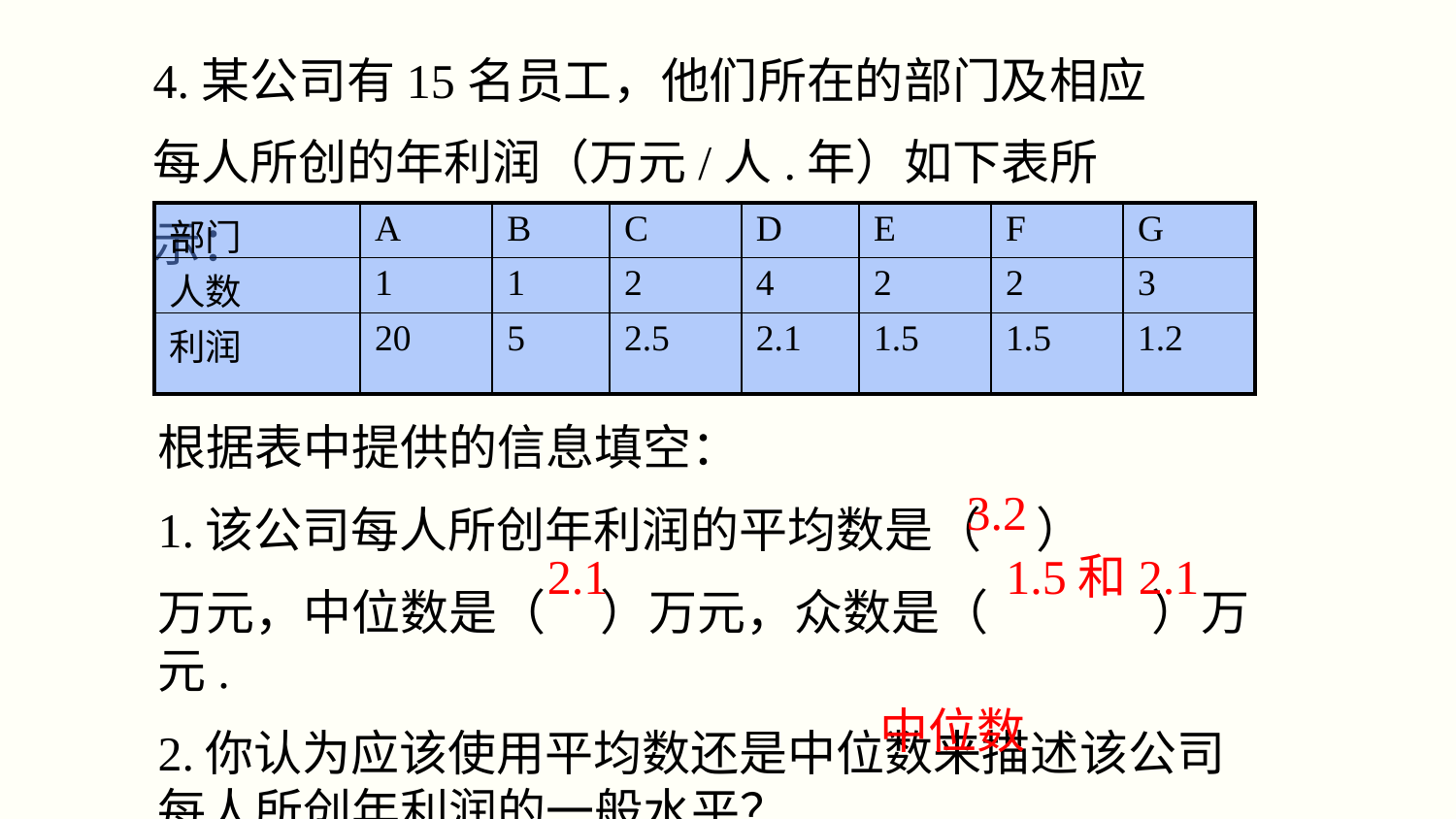

4.某公司有15名员工，他们所在的部门及相应每人所创的年利润（万元/人.年）如下表所示：

| 部门 | A | B | C | D | E | F | G |
| --- | --- | --- | --- | --- | --- | --- | --- |
| 人数 | 1 | 1 | 2 | 4 | 2 | 2 | 3 |
| 利润 | 20 | 5 | 2.5 | 2.1 | 1.5 | 1.5 | 1.2 |
根据表中提供的信息填空：
1.该公司每人所创年利润的平均数是（     ）
万元，中位数是（     ）万元，众数是（               ）万元.
2.你认为应该使用平均数还是中位数来描述该公司每人所创年利润的一般水平？
3.2
2.1
1.5和2.1
中位数